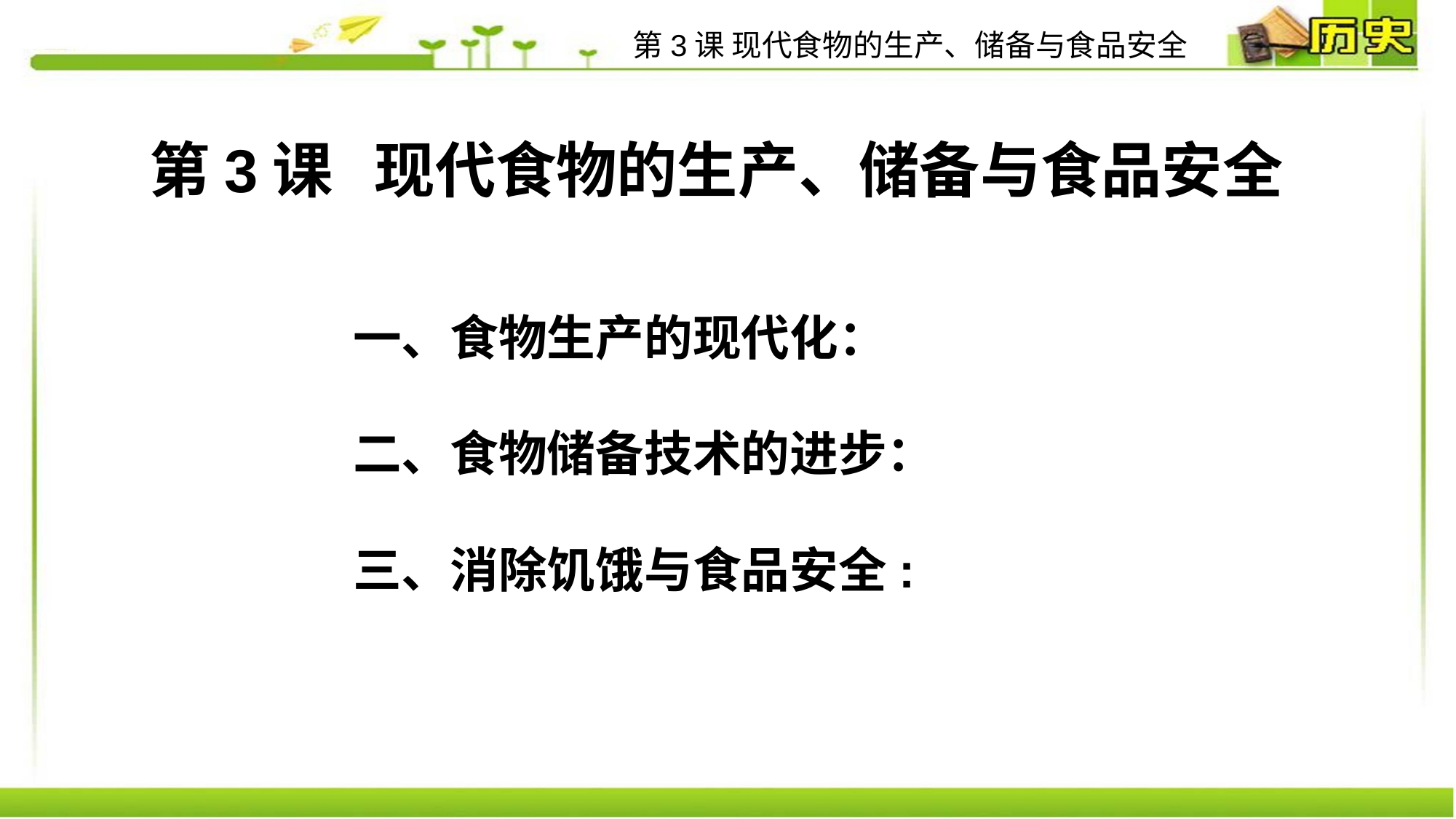

第3课 现代食物的生产、储备与食品安全
第3课   现代食物的生产、储备与食品安全
一、食物生产的现代化：

二、食物储备技术的进步：

三、消除饥饿与食品安全: